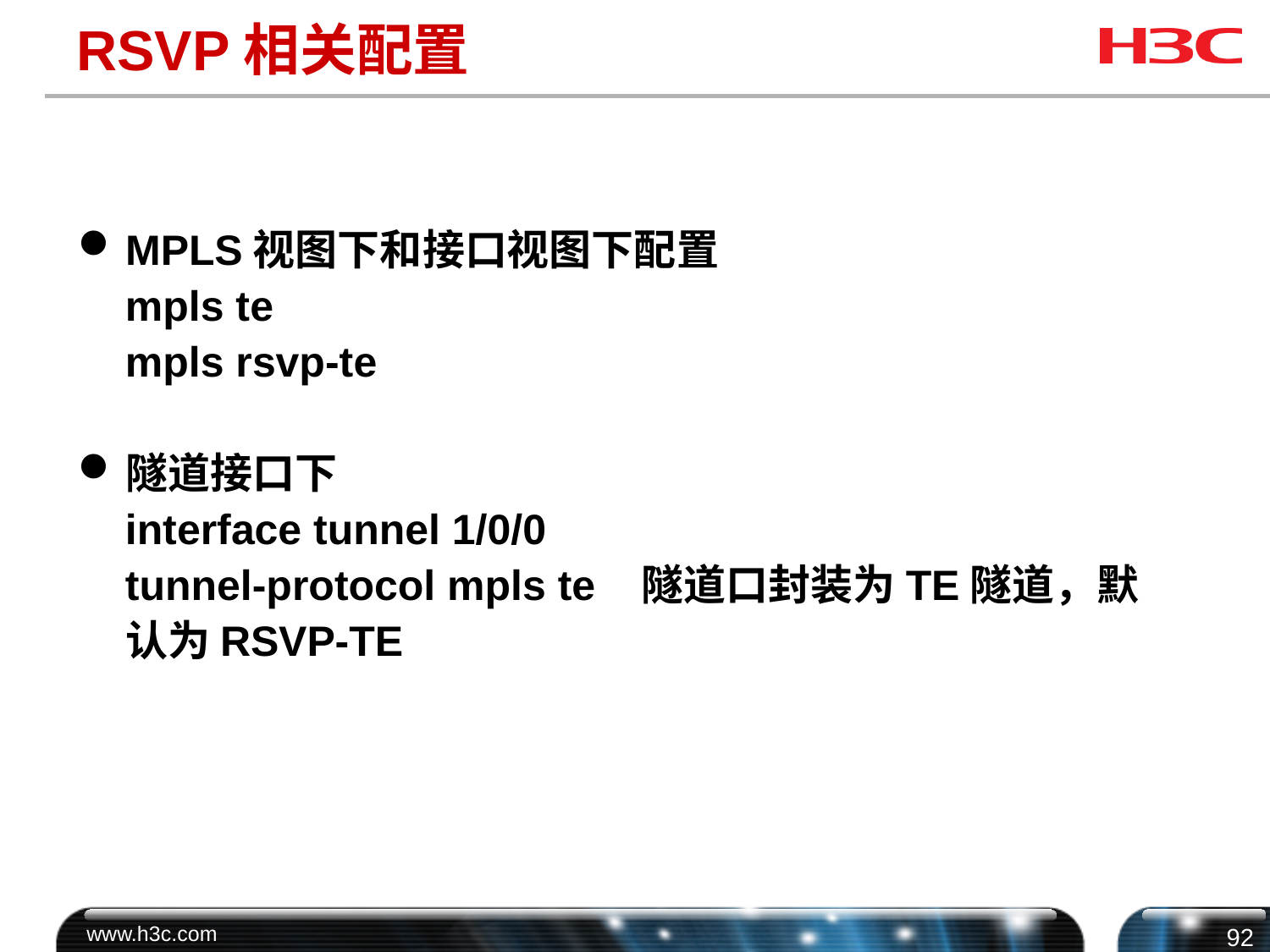

# RSVP相关配置
MPLS视图下和接口视图下配置
    mpls te
    mpls rsvp-te

隧道接口下
    interface tunnel 1/0/0
    tunnel-protocol mpls te   隧道口封装为TE隧道，默认为RSVP-TE